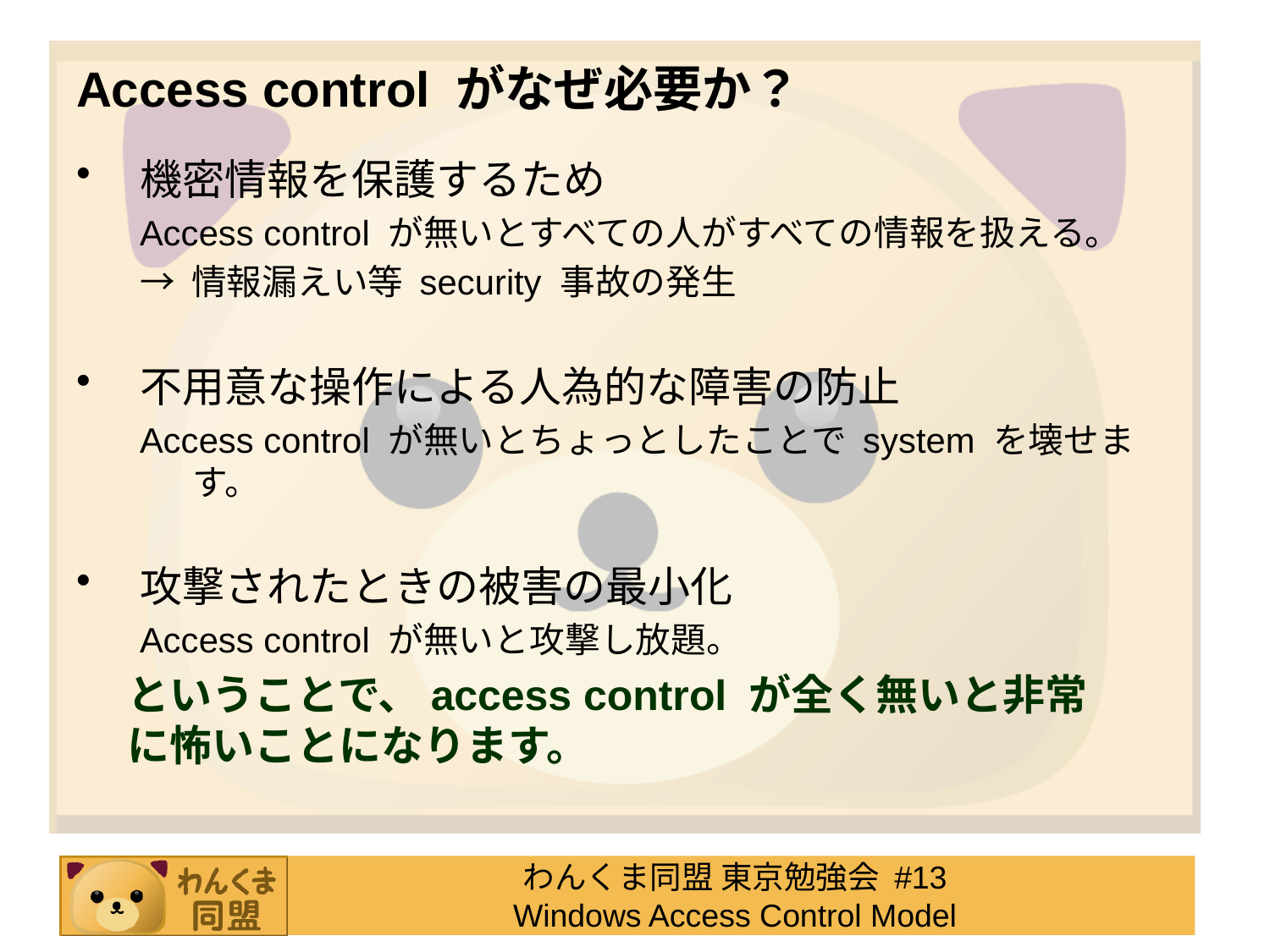

# Access control がなぜ必要か？
機密情報を保護するため
Access control が無いとすべての人がすべての情報を扱える。
→ 情報漏えい等 security 事故の発生

不用意な操作による人為的な障害の防止
Access control が無いとちょっとしたことで system を壊せます。

攻撃されたときの被害の最小化
Access control が無いと攻撃し放題。

ということで、access control が全く無いと非常に怖いことになります。